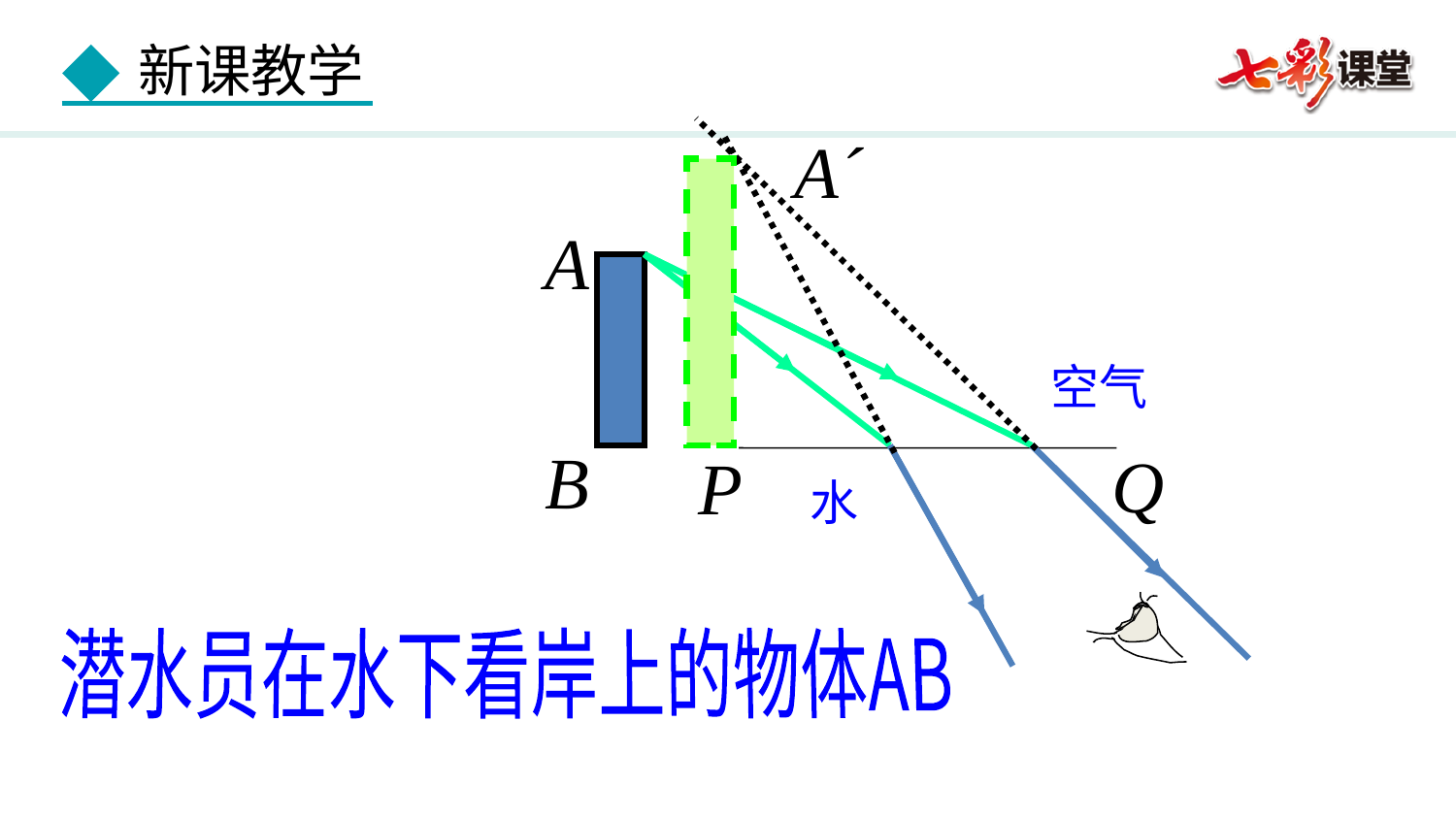

A´

A

B

Q
P

空气
水
潜水员在水下看岸上的物体AB